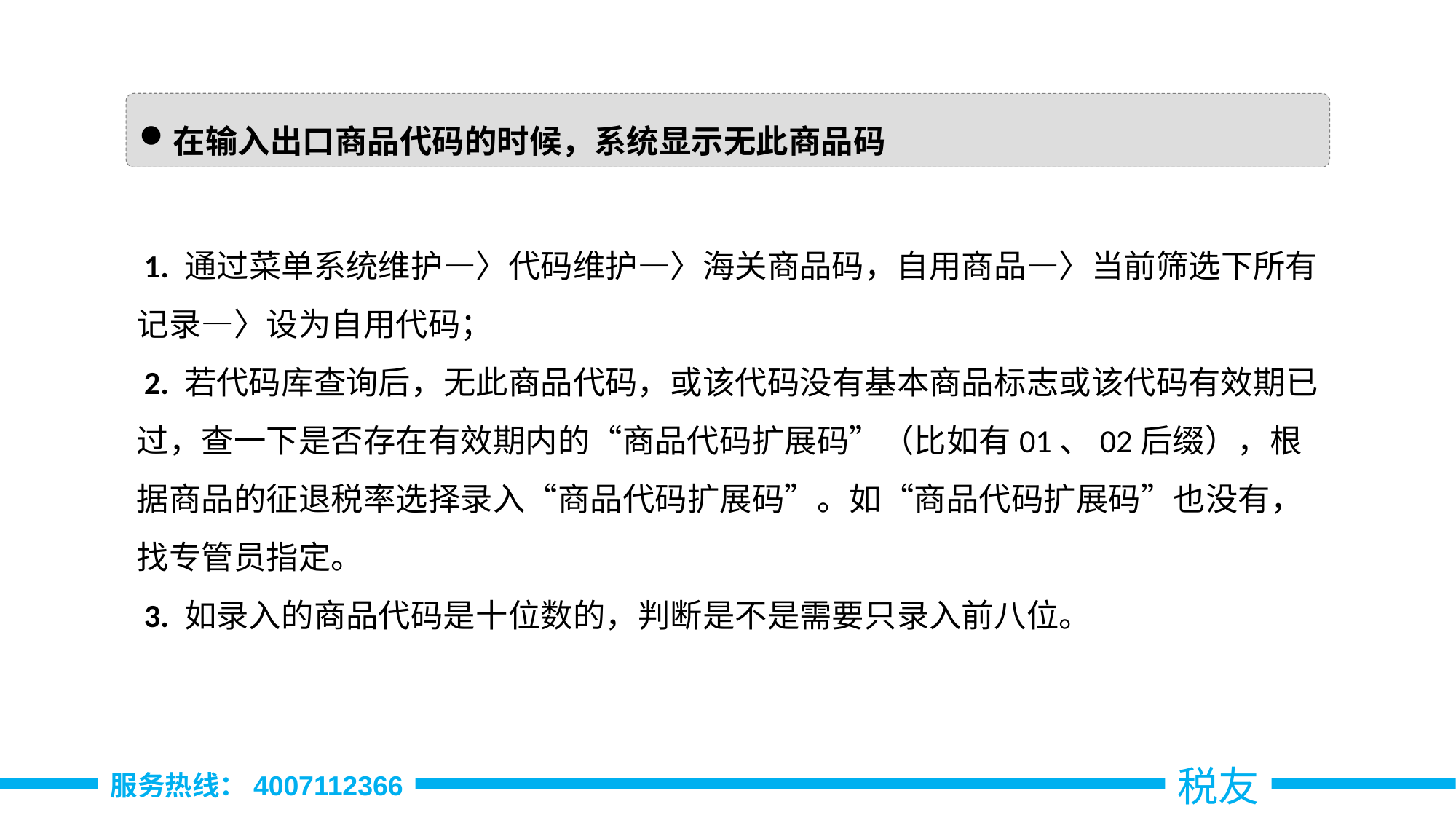

在输入出口商品代码的时候，系统显示无此商品码
 1. 通过菜单系统维护—〉代码维护—〉海关商品码，自用商品—〉当前筛选下所有记录—〉设为自用代码；
 2. 若代码库查询后，无此商品代码，或该代码没有基本商品标志或该代码有效期已过，查一下是否存在有效期内的“商品代码扩展码”（比如有01、02后缀），根据商品的征退税率选择录入“商品代码扩展码”。如“商品代码扩展码”也没有，找专管员指定。
 3. 如录入的商品代码是十位数的，判断是不是需要只录入前八位。